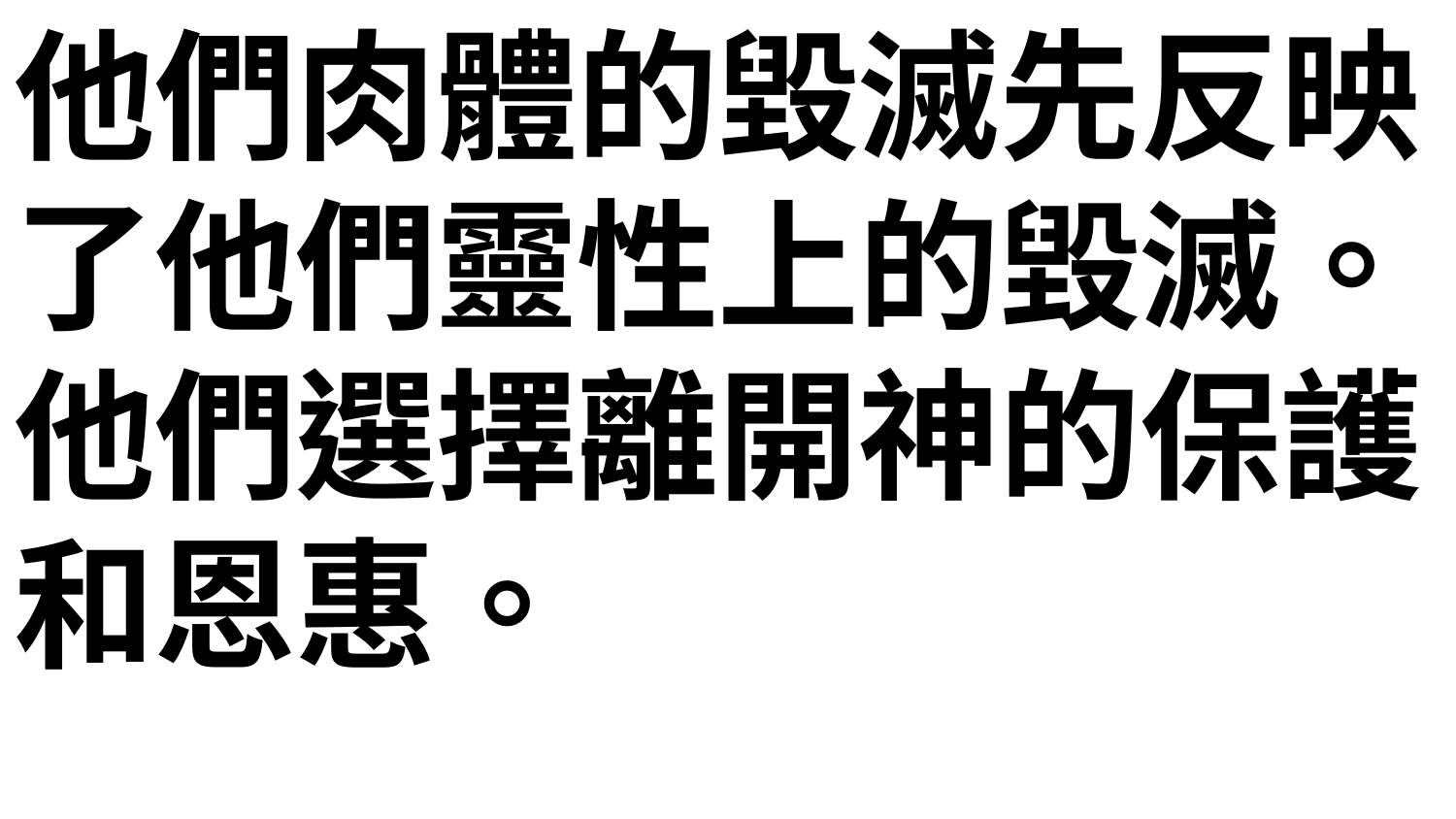

他們肉體的毀滅先反映了他們靈性上的毀滅。他們選擇離開神的保護和恩惠。